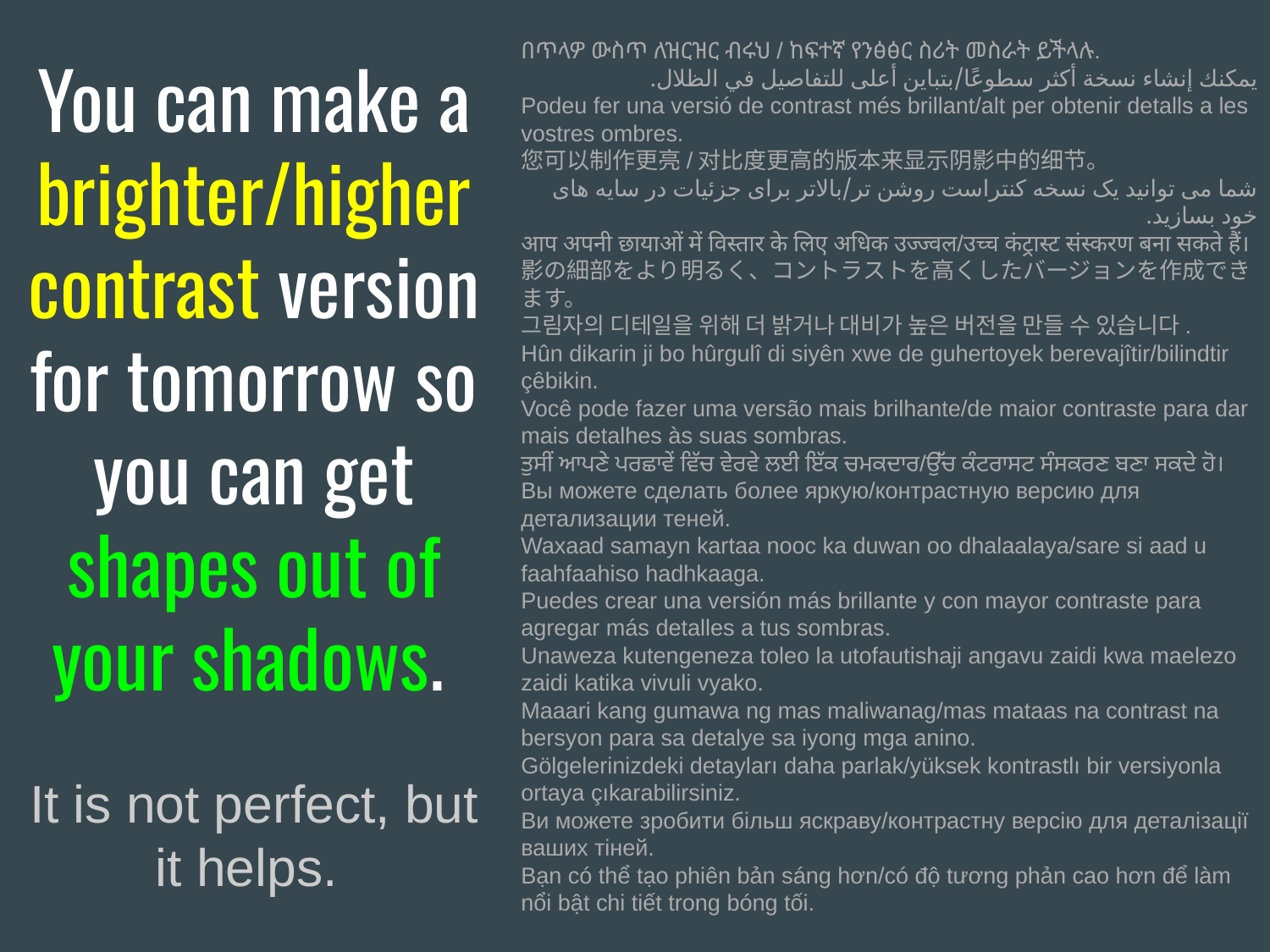

You can make a brighter/higher contrast version for tomorrow so you can get shapes out of your shadows.

It is not perfect, but it helps.
በጥላዎ ውስጥ ለዝርዝር ብሩህ / ከፍተኛ የንፅፅር ስሪት መስራት ይችላሉ.
يمكنك إنشاء نسخة أكثر سطوعًا/بتباين أعلى للتفاصيل في الظلال.
Podeu fer una versió de contrast més brillant/alt per obtenir detalls a les vostres ombres.
您可以制作更亮/对比度更高的版本来显示阴影中的细节。
شما می توانید یک نسخه کنتراست روشن تر/بالاتر برای جزئیات در سایه های خود بسازید.
आप अपनी छायाओं में विस्तार के लिए अधिक उज्ज्वल/उच्च कंट्रास्ट संस्करण बना सकते हैं।
影の細部をより明るく、コントラストを高くしたバージョンを作成できます。
그림자의 디테일을 위해 더 밝거나 대비가 높은 버전을 만들 수 있습니다.
Hûn dikarin ji bo hûrgulî di siyên xwe de guhertoyek berevajîtir/bilindtir çêbikin.
Você pode fazer uma versão mais brilhante/de maior contraste para dar mais detalhes às suas sombras.
ਤੁਸੀਂ ਆਪਣੇ ਪਰਛਾਵੇਂ ਵਿੱਚ ਵੇਰਵੇ ਲਈ ਇੱਕ ਚਮਕਦਾਰ/ਉੱਚ ਕੰਟਰਾਸਟ ਸੰਸਕਰਣ ਬਣਾ ਸਕਦੇ ਹੋ।
Вы можете сделать более яркую/контрастную версию для детализации теней.
Waxaad samayn kartaa nooc ka duwan oo dhalaalaya/sare si aad u faahfaahiso hadhkaaga.
Puedes crear una versión más brillante y con mayor contraste para agregar más detalles a tus sombras.
Unaweza kutengeneza toleo la utofautishaji angavu zaidi kwa maelezo zaidi katika vivuli vyako.
Maaari kang gumawa ng mas maliwanag/mas mataas na contrast na bersyon para sa detalye sa iyong mga anino.
Gölgelerinizdeki detayları daha parlak/yüksek kontrastlı bir versiyonla ortaya çıkarabilirsiniz.
Ви можете зробити більш яскраву/контрастну версію для деталізації ваших тіней.
Bạn có thể tạo phiên bản sáng hơn/có độ tương phản cao hơn để làm nổi bật chi tiết trong bóng tối.